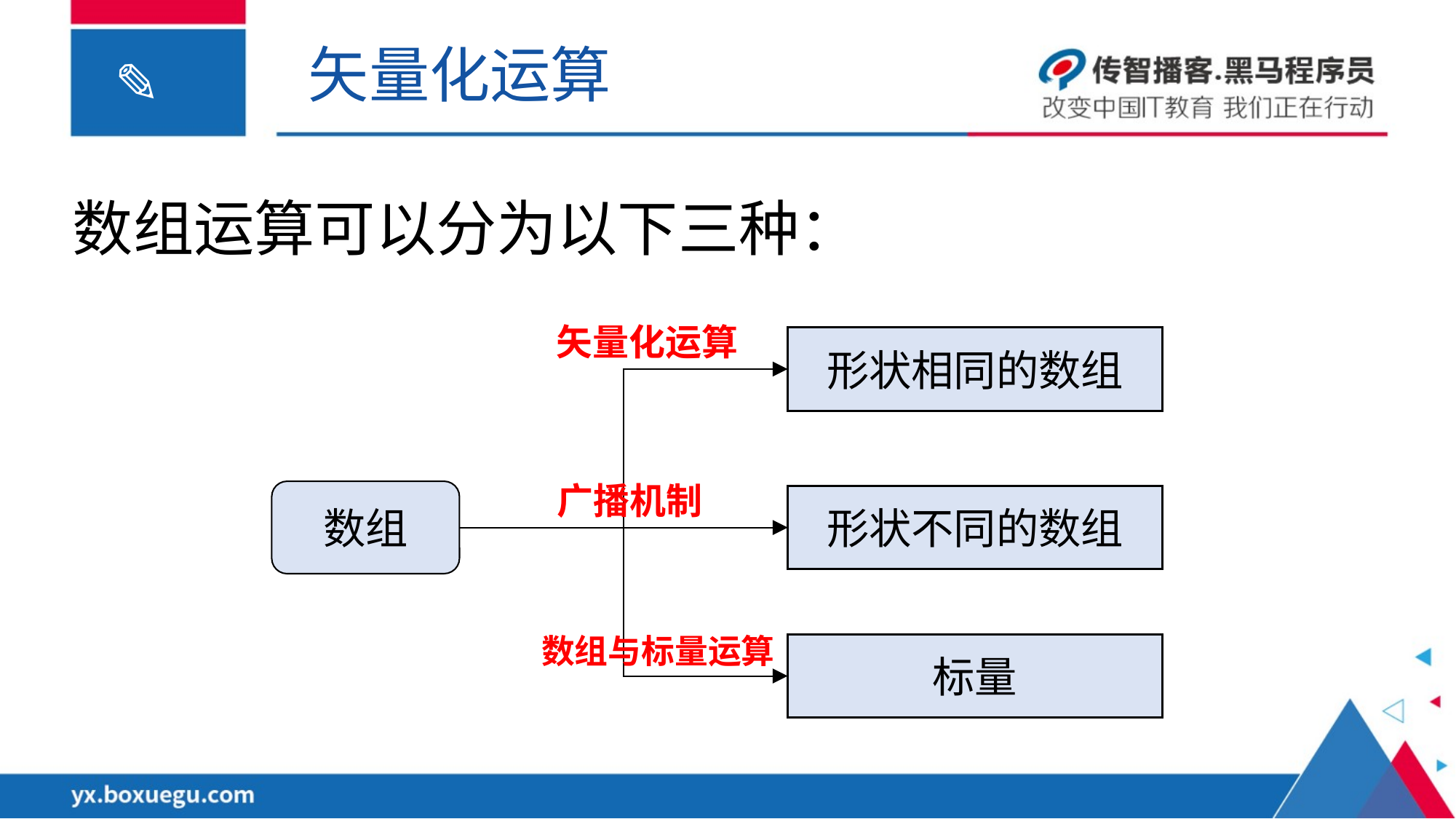

矢量化运算
数组运算可以分为以下三种：
矢量化运算
形状相同的数组
广播机制
数组
形状不同的数组
数组与标量运算
标量